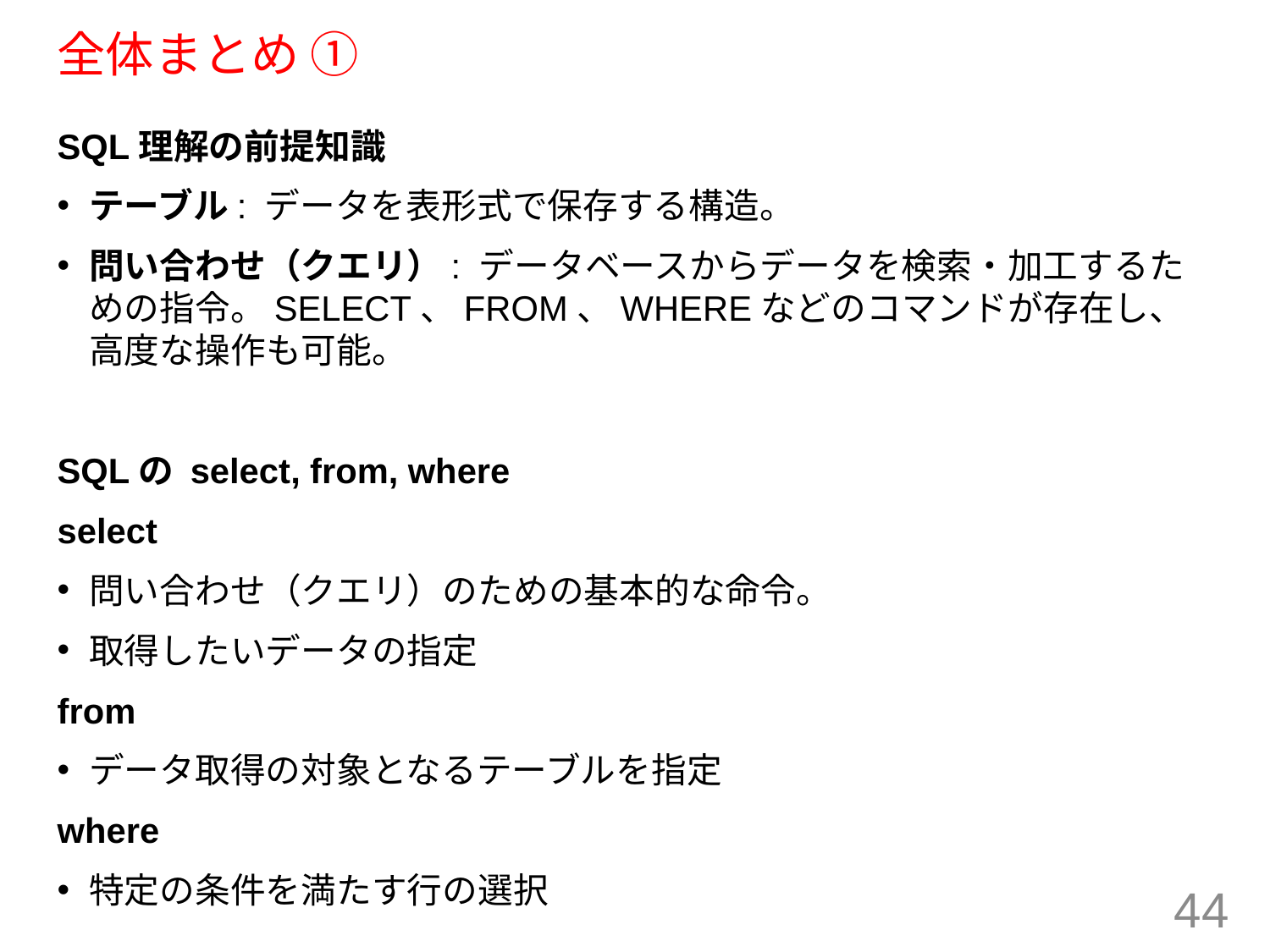

# 全体まとめ ①
SQL理解の前提知識
テーブル: データを表形式で保存する構造。
問い合わせ（クエリ）: データベースからデータを検索・加工するための指令。SELECT、FROM、WHEREなどのコマンドが存在し、高度な操作も可能。

SQLの select, from, where
select
問い合わせ（クエリ）のための基本的な命令。
取得したいデータの指定
from
データ取得の対象となるテーブルを指定
where
特定の条件を満たす行の選択

44